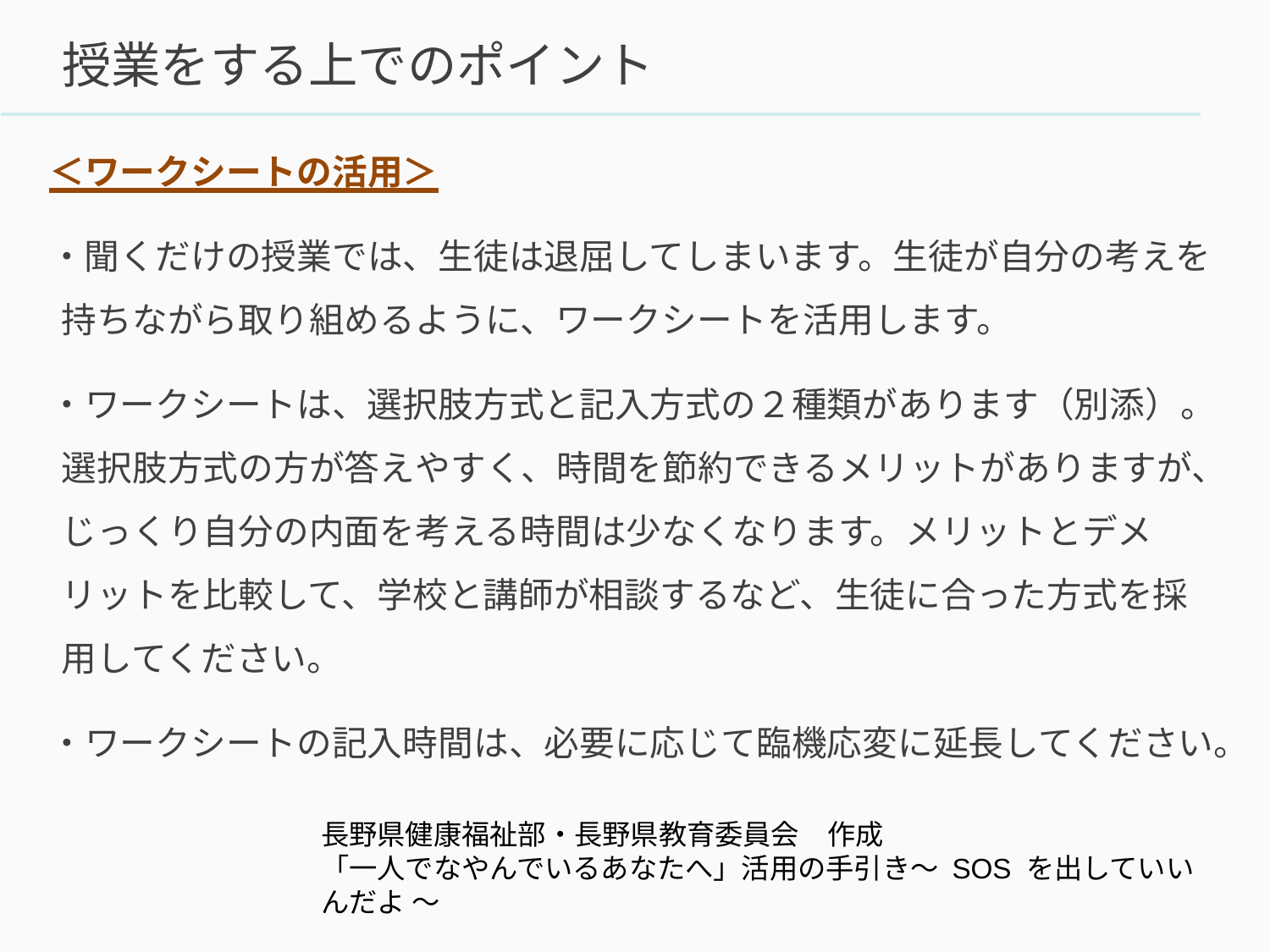

# 授業をする上でのポイント
＜ワークシートの活用＞
・聞くだけの授業では、生徒は退屈してしまいます。生徒が自分の考えを持ちながら取り組めるように、ワークシートを活用します。
・ワークシートは、選択肢方式と記入方式の２種類があります（別添）。選択肢方式の方が答えやすく、時間を節約できるメリットがありますが、じっくり自分の内面を考える時間は少なくなります。メリットとデメリットを比較して、学校と講師が相談するなど、生徒に合った方式を採用してください。
・ワークシートの記入時間は、必要に応じて臨機応変に延長してください。
長野県健康福祉部・長野県教育委員会　作成
「一人でなやんでいるあなたへ」活用の手引き～ SOS を出していいんだよ ～